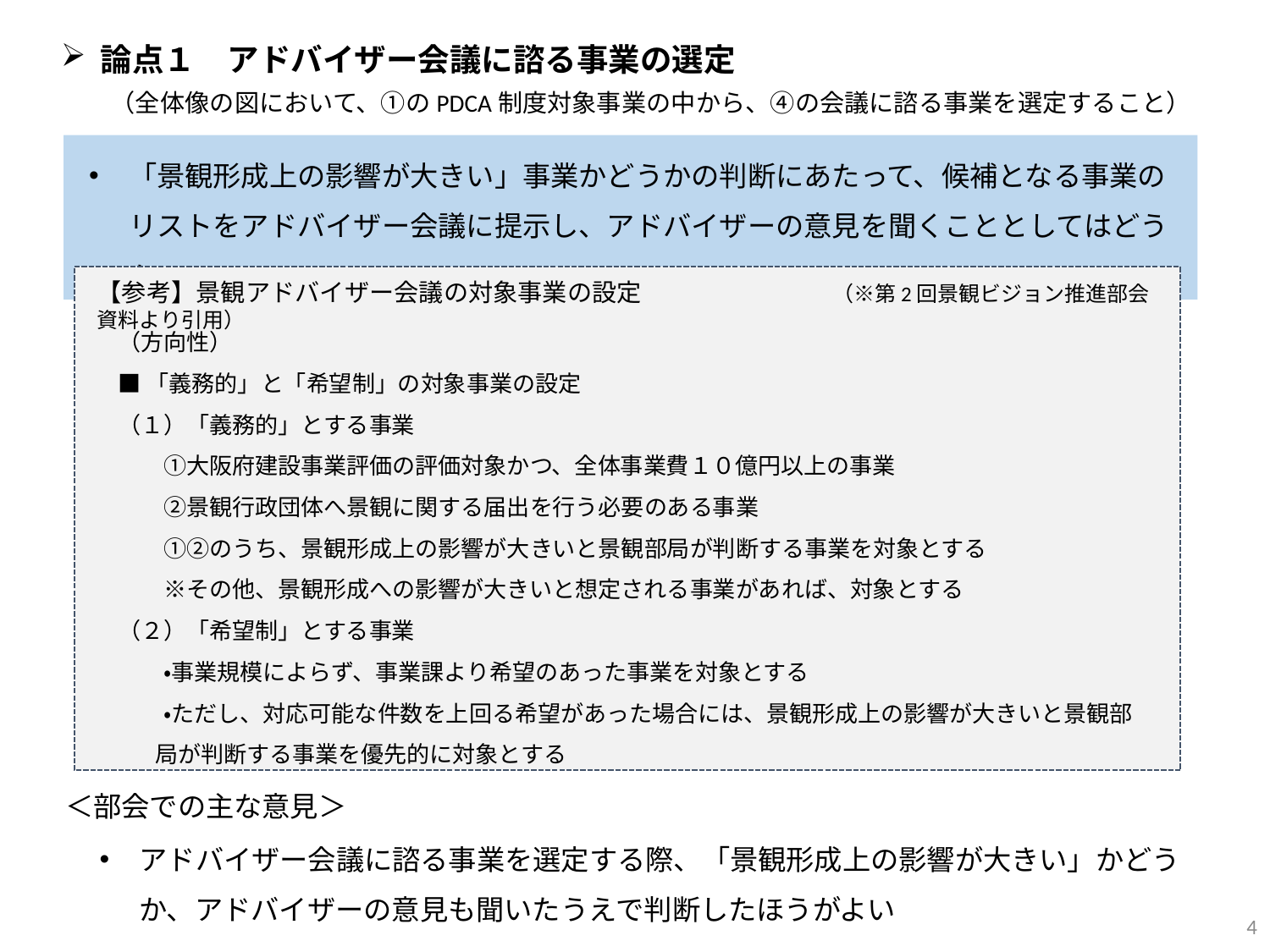

論点１　アドバイザー会議に諮る事業の選定
（全体像の図において、①のPDCA制度対象事業の中から、④の会議に諮る事業を選定すること）
「景観形成上の影響が大きい」事業かどうかの判断にあたって、候補となる事業のリストをアドバイザー会議に提示し、アドバイザーの意見を聞くこととしてはどうか

【参考】景観アドバイザー会議の対象事業の設定　　　　　　　　　（※第2回景観ビジョン推進部会資料より引用）
（方向性）
■「義務的」と「希望制」の対象事業の設定
（１）「義務的」とする事業
　　①大阪府建設事業評価の評価対象かつ、全体事業費１０億円以上の事業
　　②景観行政団体へ景観に関する届出を行う必要のある事業
　　①②のうち、景観形成上の影響が大きいと景観部局が判断する事業を対象とする
　　※その他、景観形成への影響が大きいと想定される事業があれば、対象とする
（２）「希望制」とする事業
　　・事業規模によらず、事業課より希望のあった事業を対象とする
　　・ただし、対応可能な件数を上回る希望があった場合には、景観形成上の影響が大きいと景観部局が判断する事業を優先的に対象とする

＜部会での主な意見＞
アドバイザー会議に諮る事業を選定する際、「景観形成上の影響が大きい」かどうか、アドバイザーの意見も聞いたうえで判断したほうがよい
4